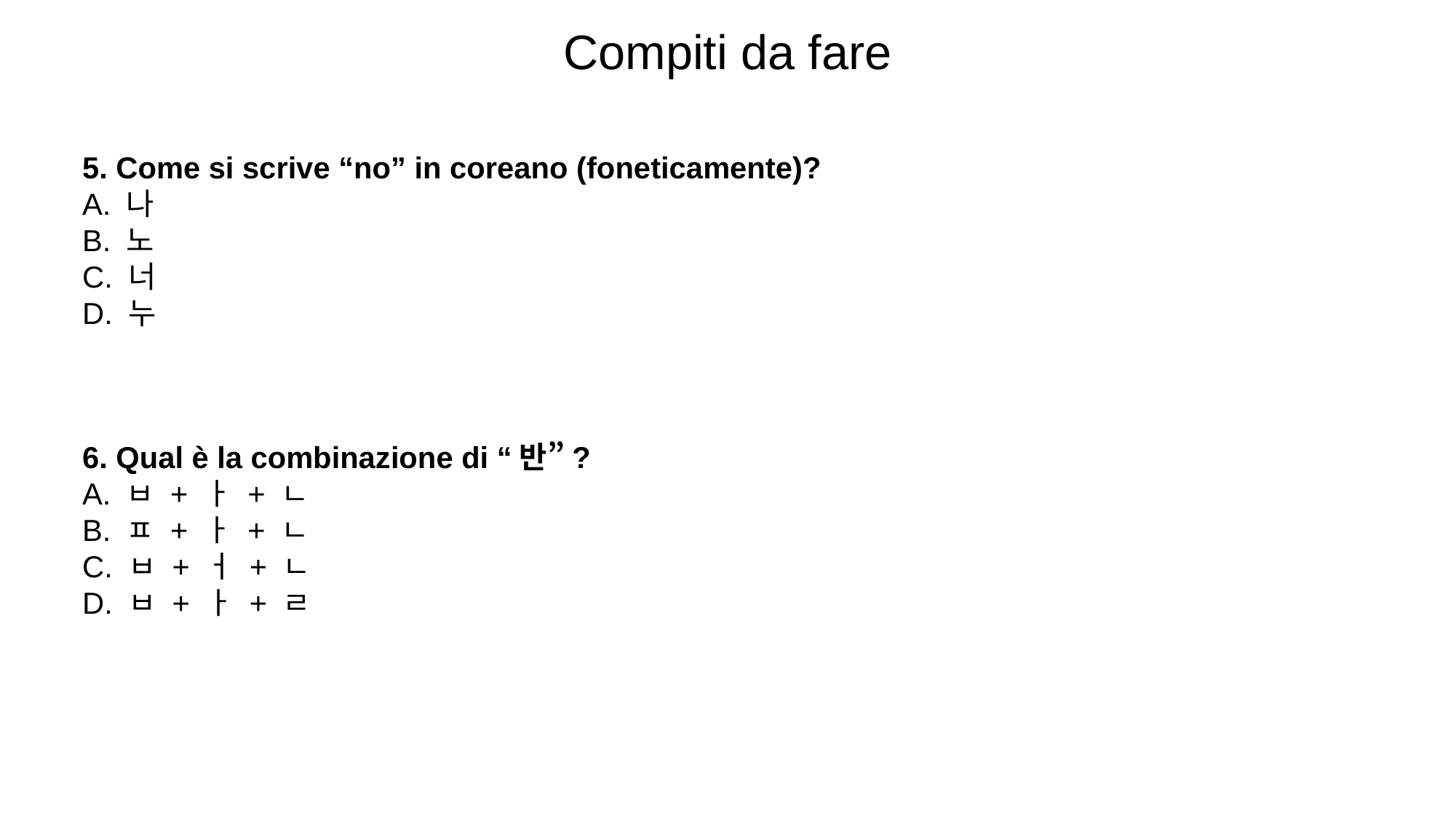

# Compiti da fare
5. Come si scrive “no” in coreano (foneticamente)?
A. 나
B. 노
C. 너
D. 누
6. Qual è la combinazione di “반”?
A. ㅂ + ㅏ + ㄴ
B. ㅍ + ㅏ + ㄴ
C. ㅂ + ㅓ + ㄴ
D. ㅂ + ㅏ + ㄹ